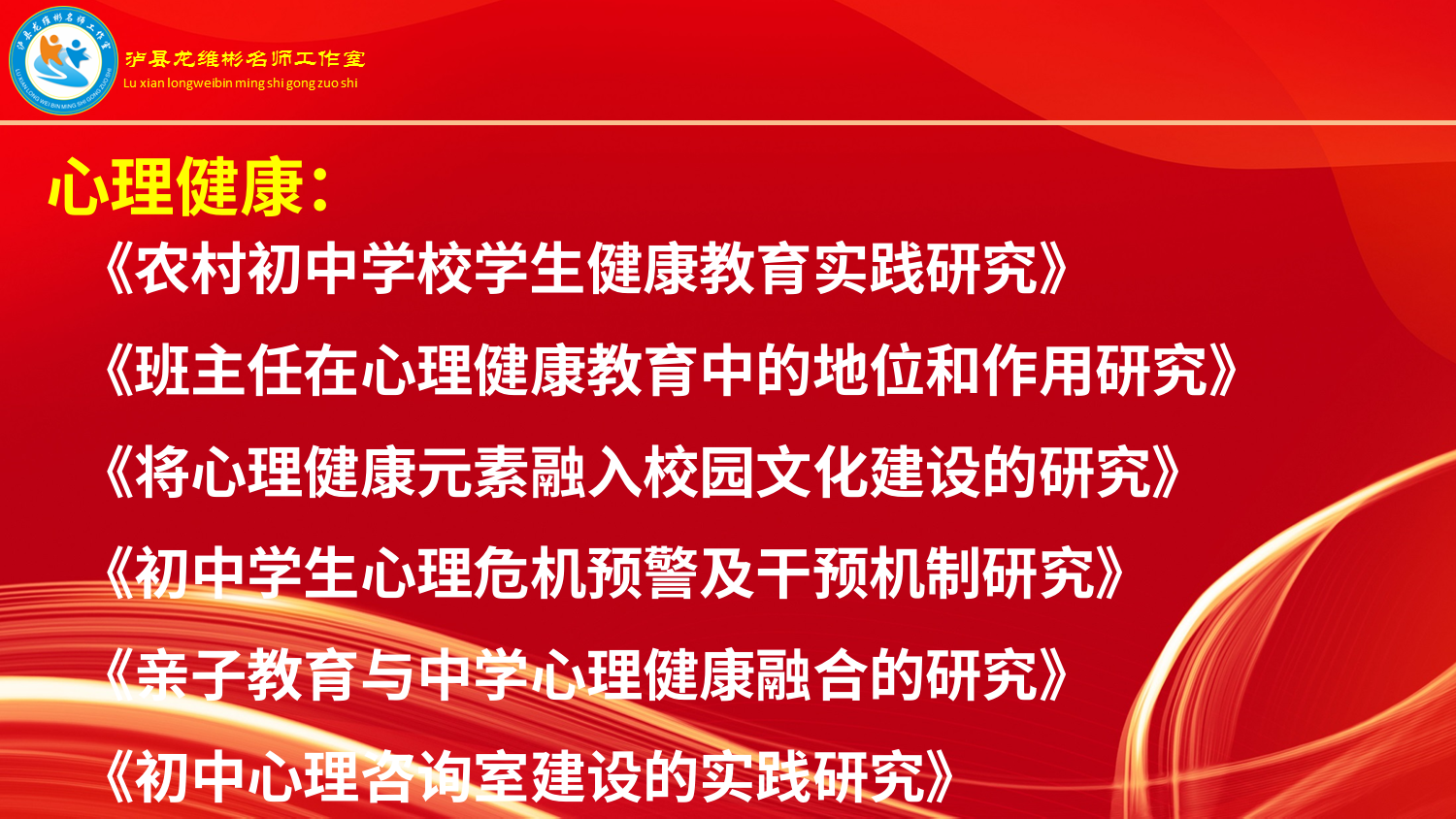

心理健康：
《农村初中学校学生健康教育实践研究》
《班主任在心理健康教育中的地位和作用研究》
《将心理健康元素融入校园文化建设的研究》
《初中学生心理危机预警及干预机制研究》
《亲子教育与中学心理健康融合的研究》
《初中心理咨询室建设的实践研究》